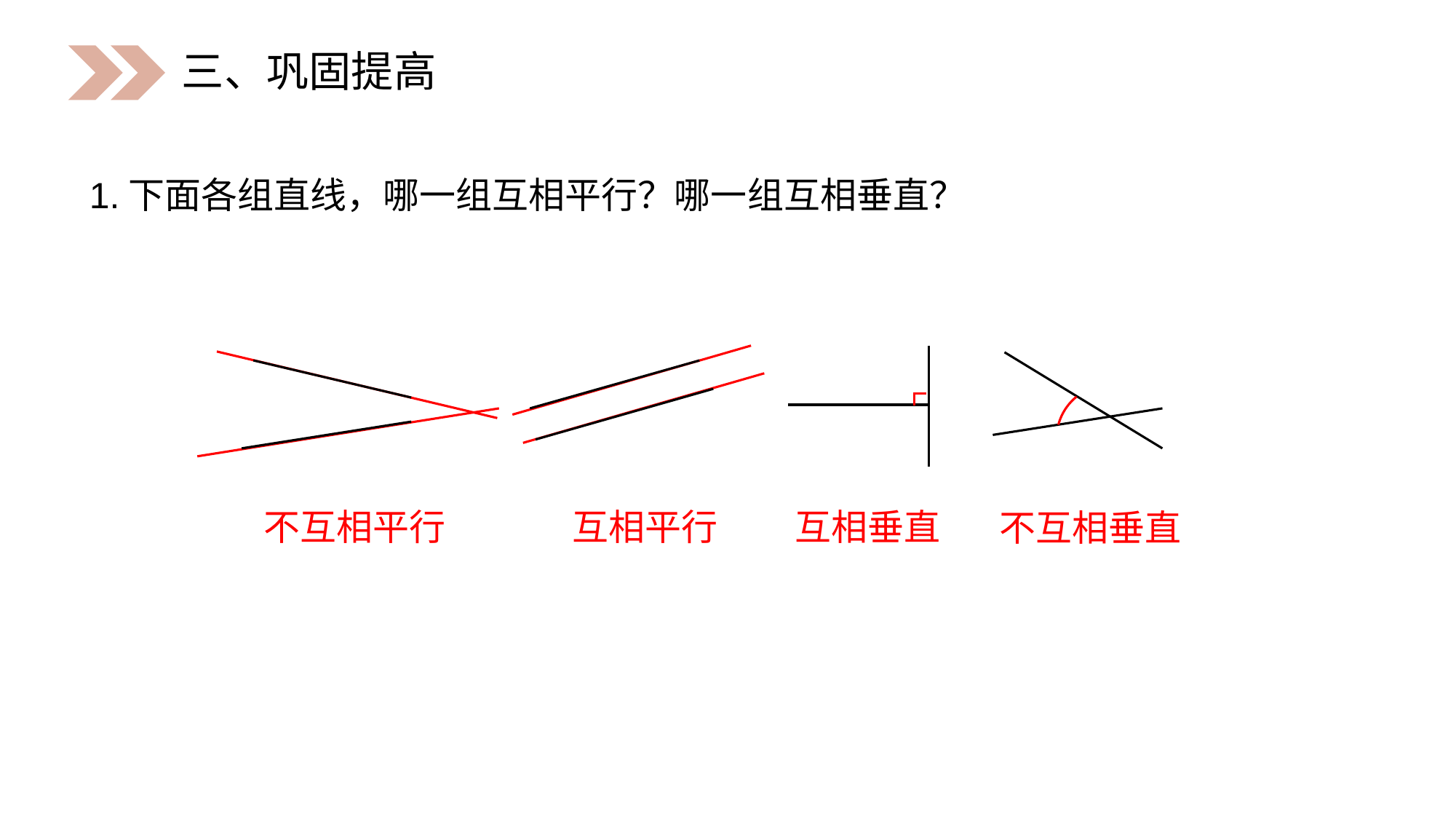

三、巩固提高
1.下面各组直线，哪一组互相平行？哪一组互相垂直？

不互相平行
互相垂直
互相平行
不互相垂直